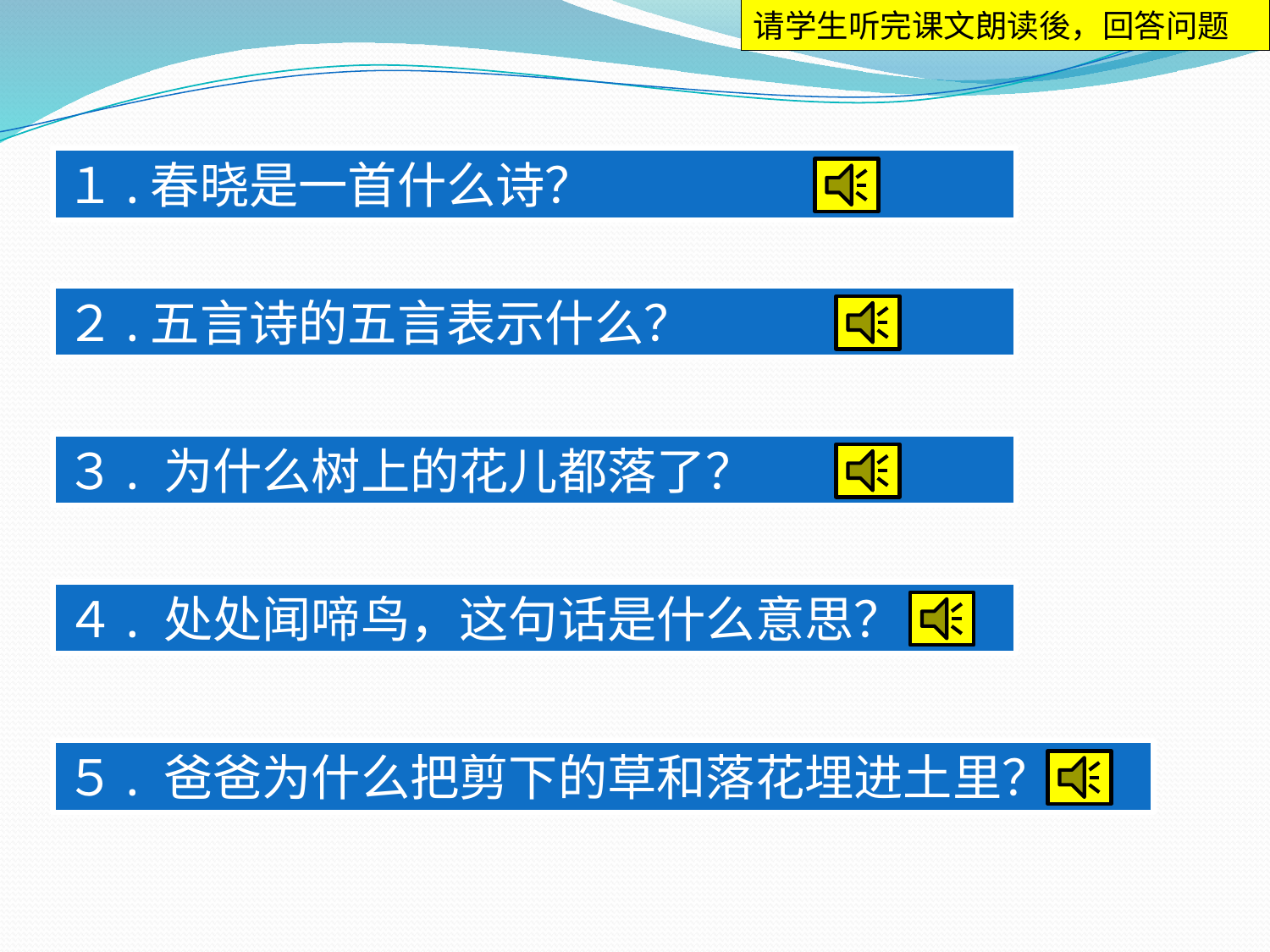

请学生听完课文朗读後，回答问题
１.春晓是一首什么诗？

２.五言诗的五言表示什么？

３. 为什么树上的花儿都落了？

４. 处处闻啼鸟，这句话是什么意思？

５. 爸爸为什么把剪下的草和落花埋进土里？